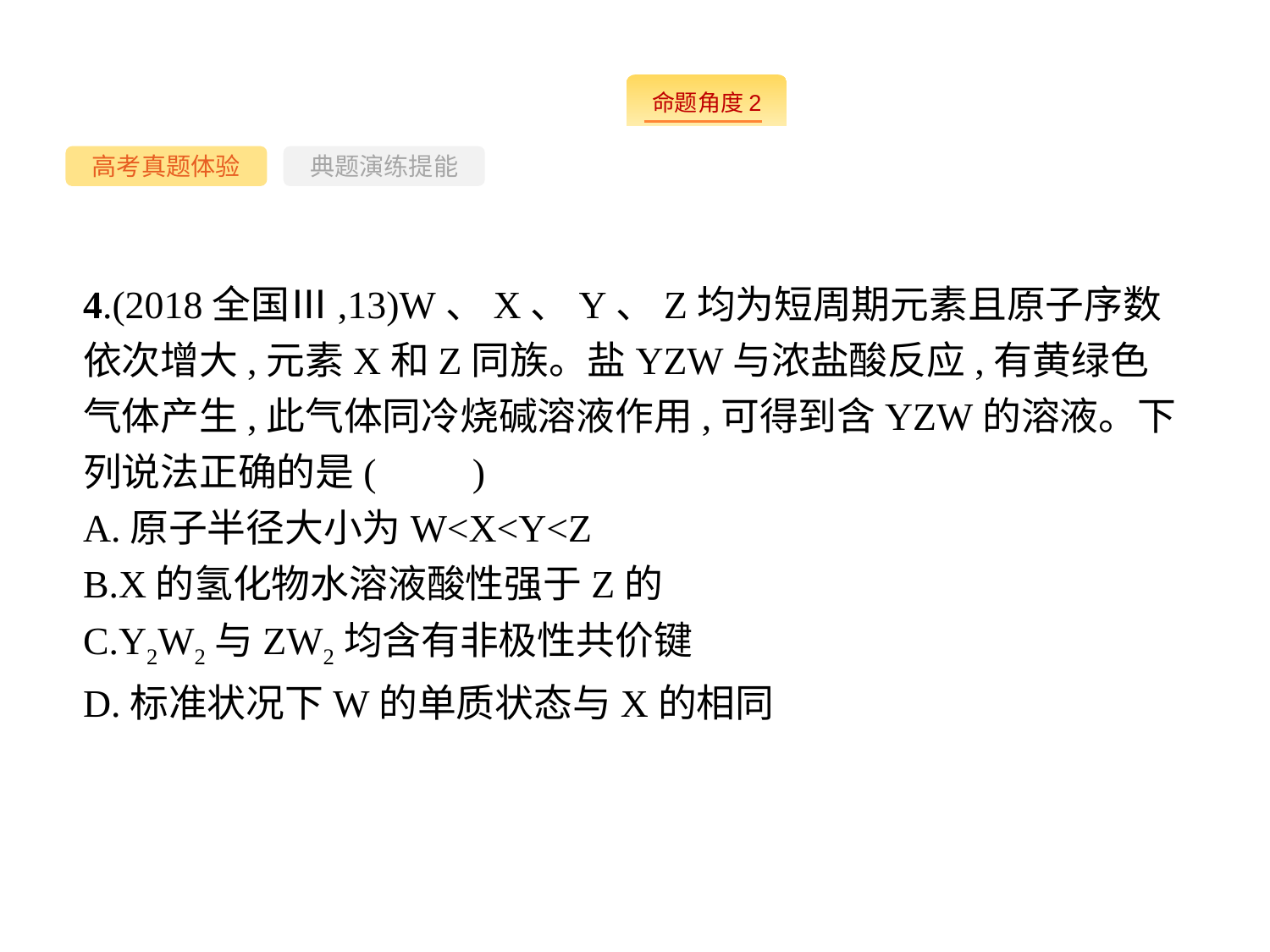

-39-
高考真题体验
典题演练提能
4.(2018全国Ⅲ,13)W、X、Y、Z均为短周期元素且原子序数依次增大,元素X和Z同族。盐YZW与浓盐酸反应,有黄绿色气体产生,此气体同冷烧碱溶液作用,可得到含YZW的溶液。下列说法正确的是(　　)
A.原子半径大小为W<X<Y<Z
B.X的氢化物水溶液酸性强于Z的
C.Y2W2与ZW2均含有非极性共价键
D.标准状况下W的单质状态与X的相同